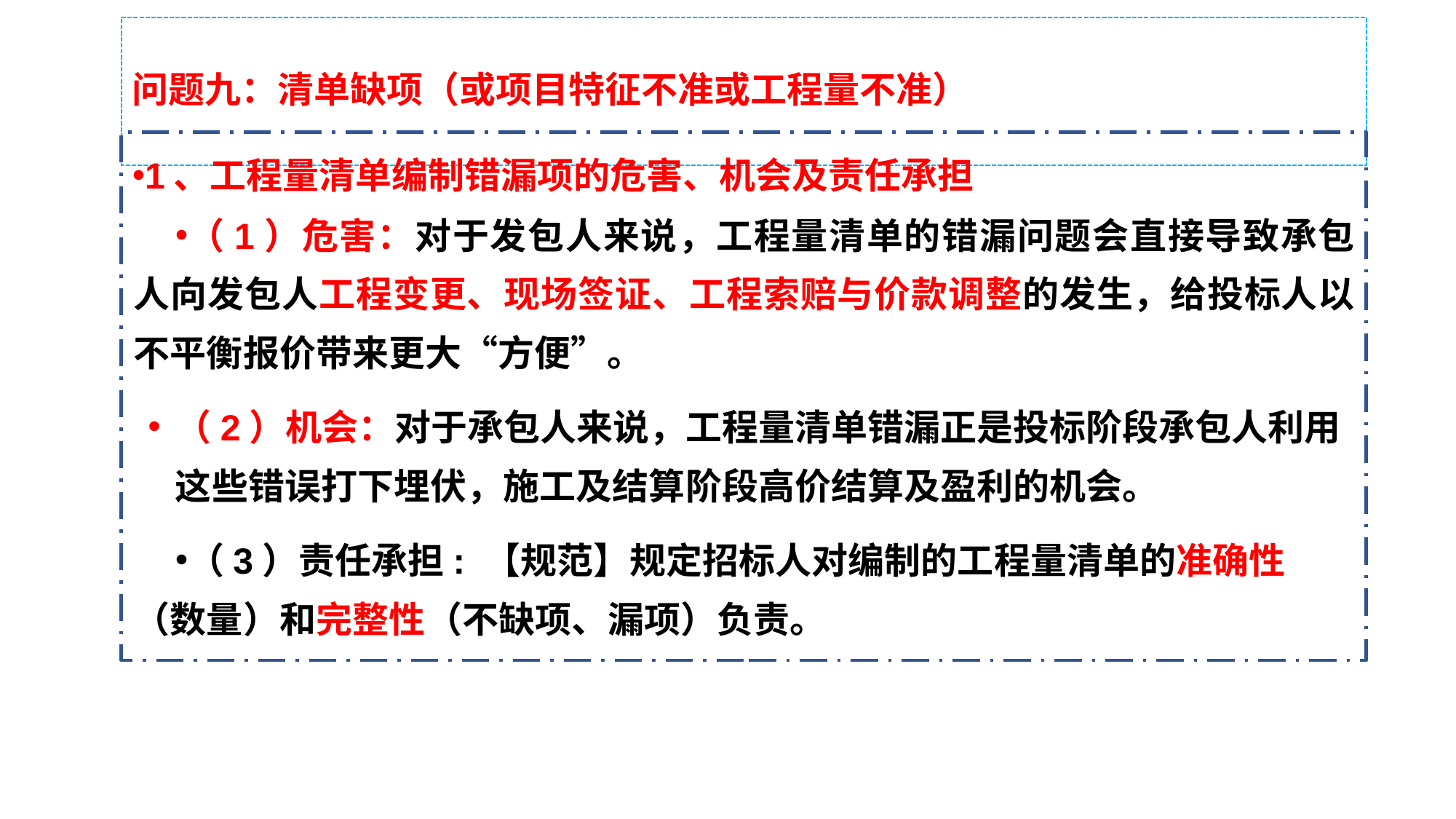

# 问题九：清单缺项（或项目特征不准或工程量不准）
1、工程量清单编制错漏项的危害、机会及责任承担
（1）危害：对于发包人来说，工程量清单的错漏问题会直接导致承包人向发包人工程变更、现场签证、工程索赔与价款调整的发生，给投标人以不平衡报价带来更大“方便”。
（2）机会：对于承包人来说，工程量清单错漏正是投标阶段承包人利用这些错误打下埋伏，施工及结算阶段高价结算及盈利的机会。
（3）责任承担: 【规范】规定招标人对编制的工程量清单的准确性（数量）和完整性（不缺项、漏项）负责。